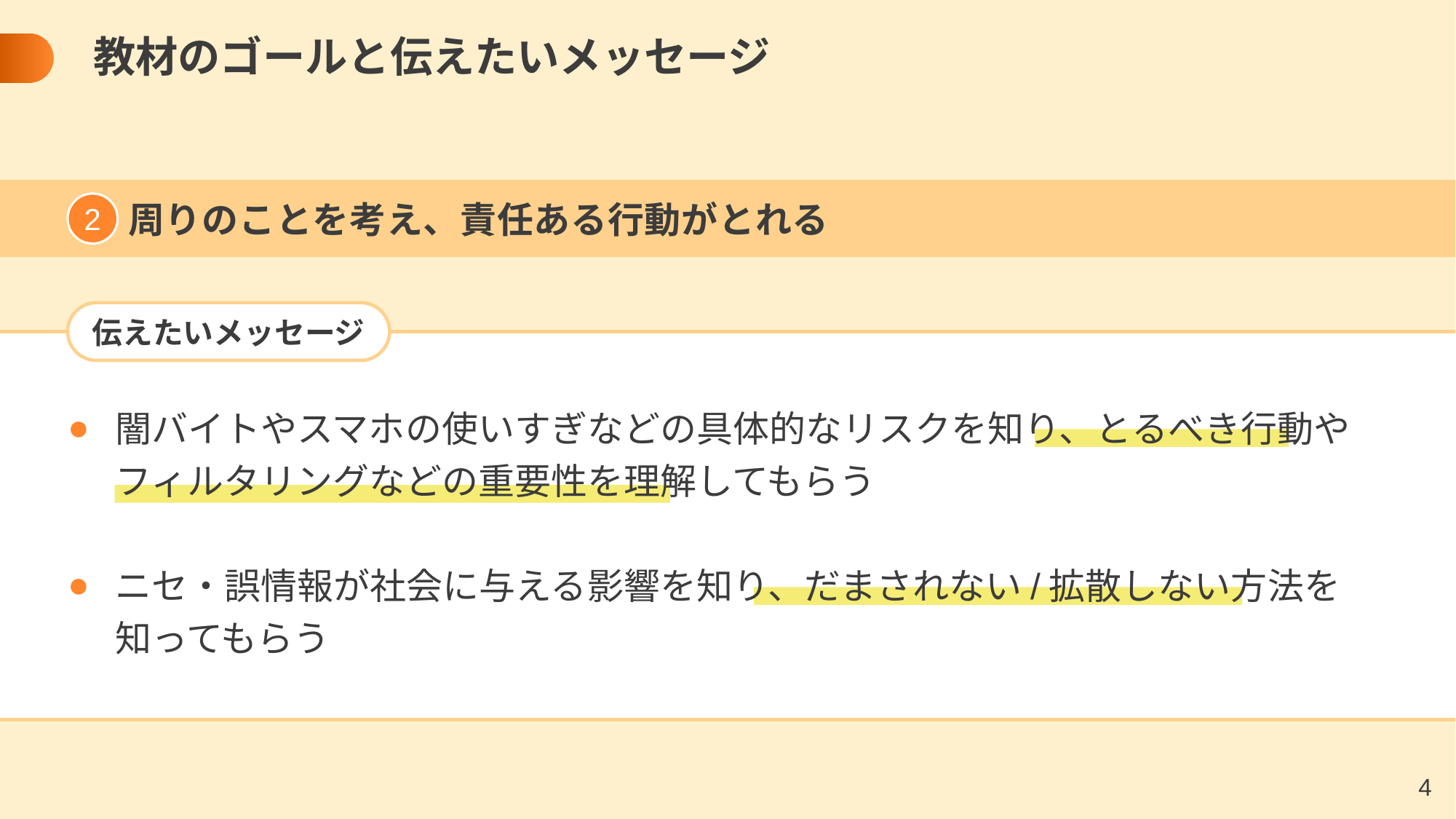

# 教材のゴールと伝えたいメッセージ
周りのことを考え、責任ある行動がとれる
2

伝えたいメッセージ

闇バイトやスマホの使いすぎなどの具体的なリスクを知り、とるべき行動や
フィルタリングなどの重要性を理解してもらう

ニセ・誤情報が社会に与える影響を知り、だまされない/拡散しない方法を
知ってもらう
4